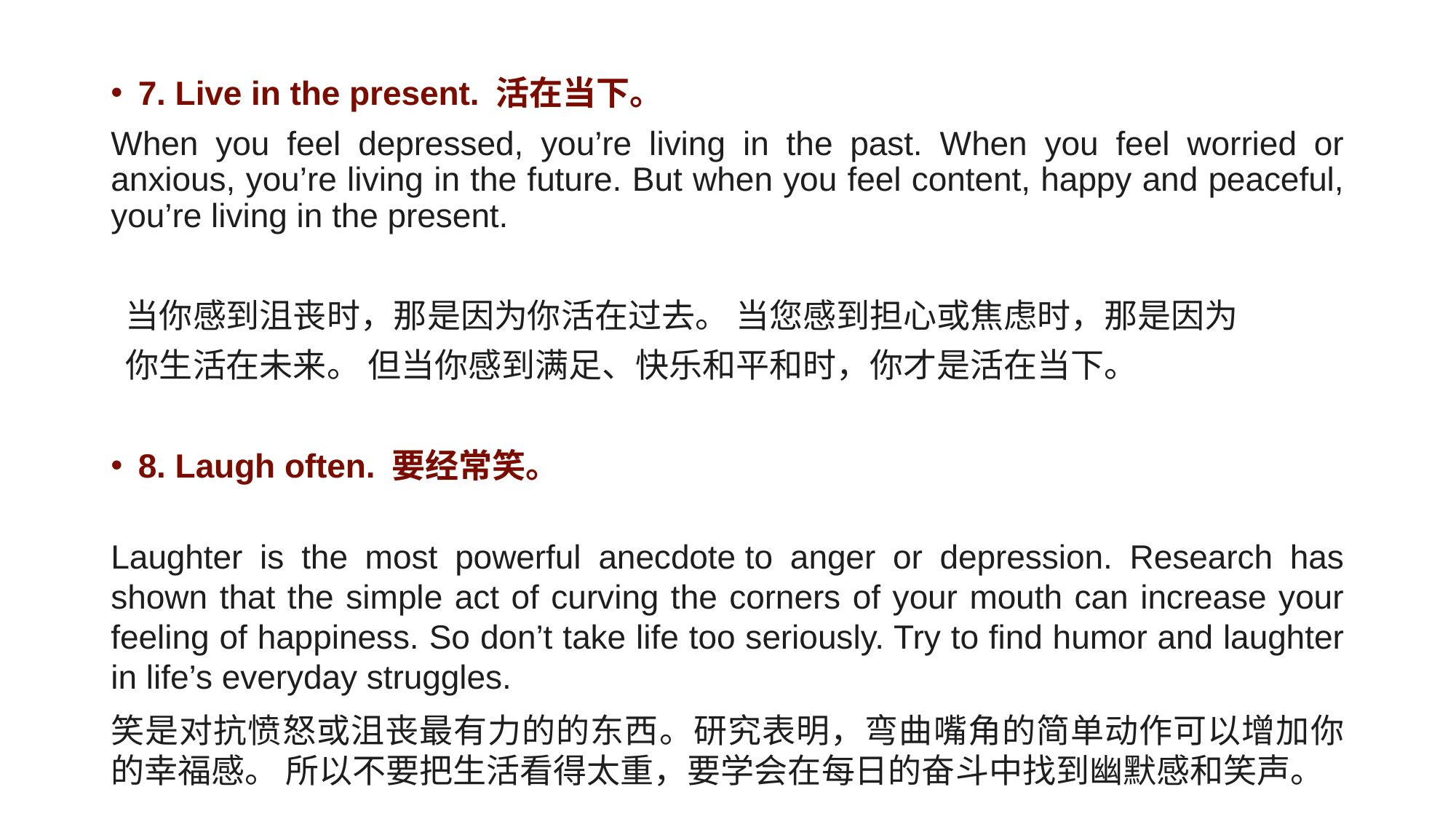

7. Live in the present. 活在当下。
When you feel depressed, you’re living in the past. When you feel worried or anxious, you’re living in the future. But when you feel content, happy and peaceful, you’re living in the present.

 当你感到沮丧时，那是因为你活在过去。 当您感到担心或焦虑时，那是因为
 你生活在未来。 但当你感到满足、快乐和平和时，你才是活在当下。

8. Laugh often. 要经常笑。
Laughter is the most powerful anecdote to anger or depression. Research has shown that the simple act of curving the corners of your mouth can increase your feeling of happiness. So don’t take life too seriously. Try to find humor and laughter in life’s everyday struggles.
笑是对抗愤怒或沮丧最有力的的东西。研究表明，弯曲嘴角的简单动作可以增加你的幸福感。 所以不要把生活看得太重，要学会在每日的奋斗中找到幽默感和笑声。